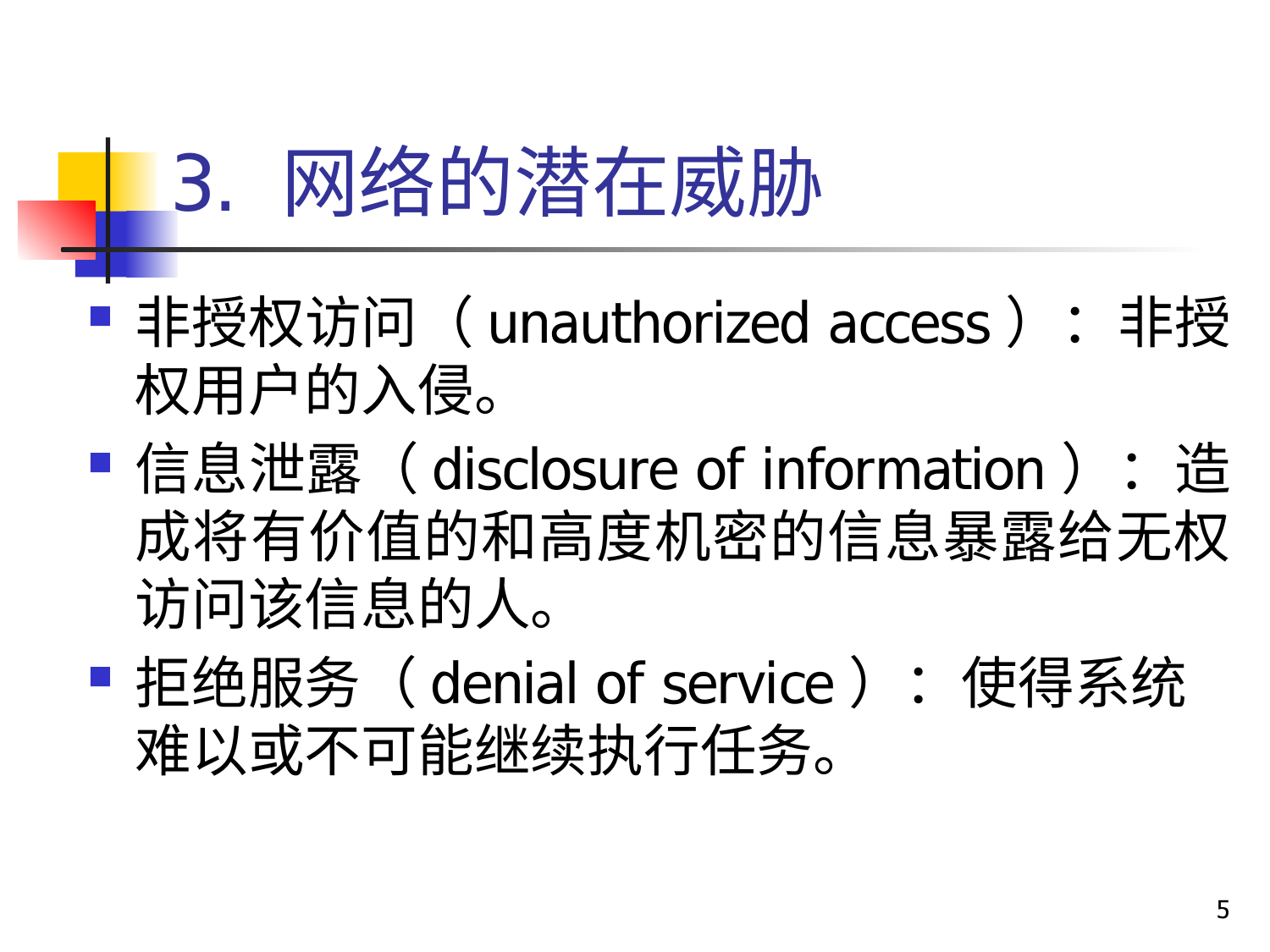

# 3. 网络的潜在威胁
非授权访问（unauthorized access）：非授权用户的入侵。
信息泄露（disclosure of information）：造成将有价值的和高度机密的信息暴露给无权访问该信息的人。
拒绝服务（denial of service）：使得系统难以或不可能继续执行任务。
5